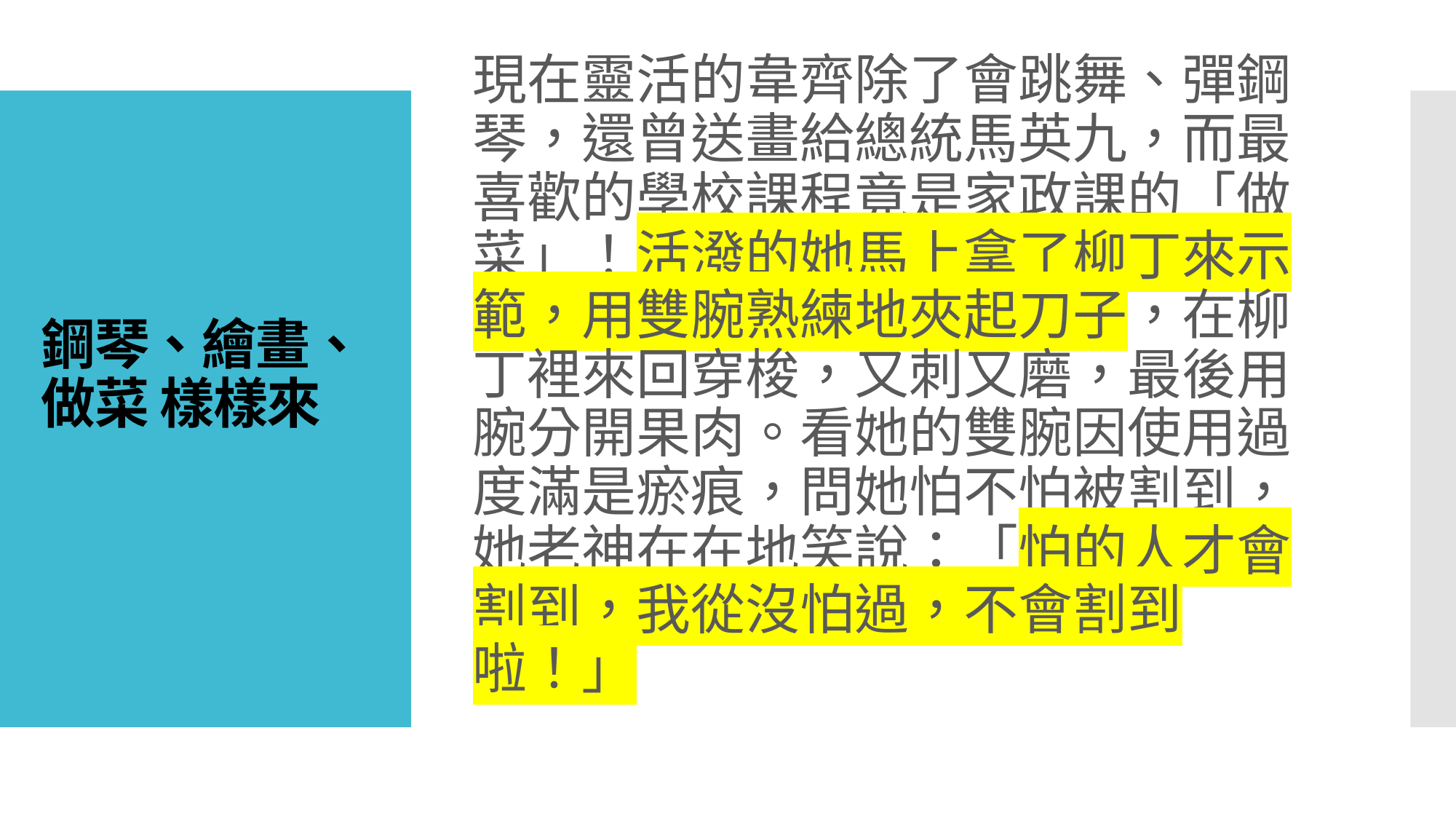

現在靈活的韋齊除了會跳舞、彈鋼琴，還曾送畫給總統馬英九，而最喜歡的學校課程竟是家政課的「做菜」！活潑的她馬上拿了柳丁來示範，用雙腕熟練地夾起刀子，在柳丁裡來回穿梭，又刺又磨，最後用腕分開果肉。看她的雙腕因使用過度滿是瘀痕，問她怕不怕被割到，她老神在在地笑說：「怕的人才會割到，我從沒怕過，不會割到啦！」
# 鋼琴、繪畫、做菜 樣樣來